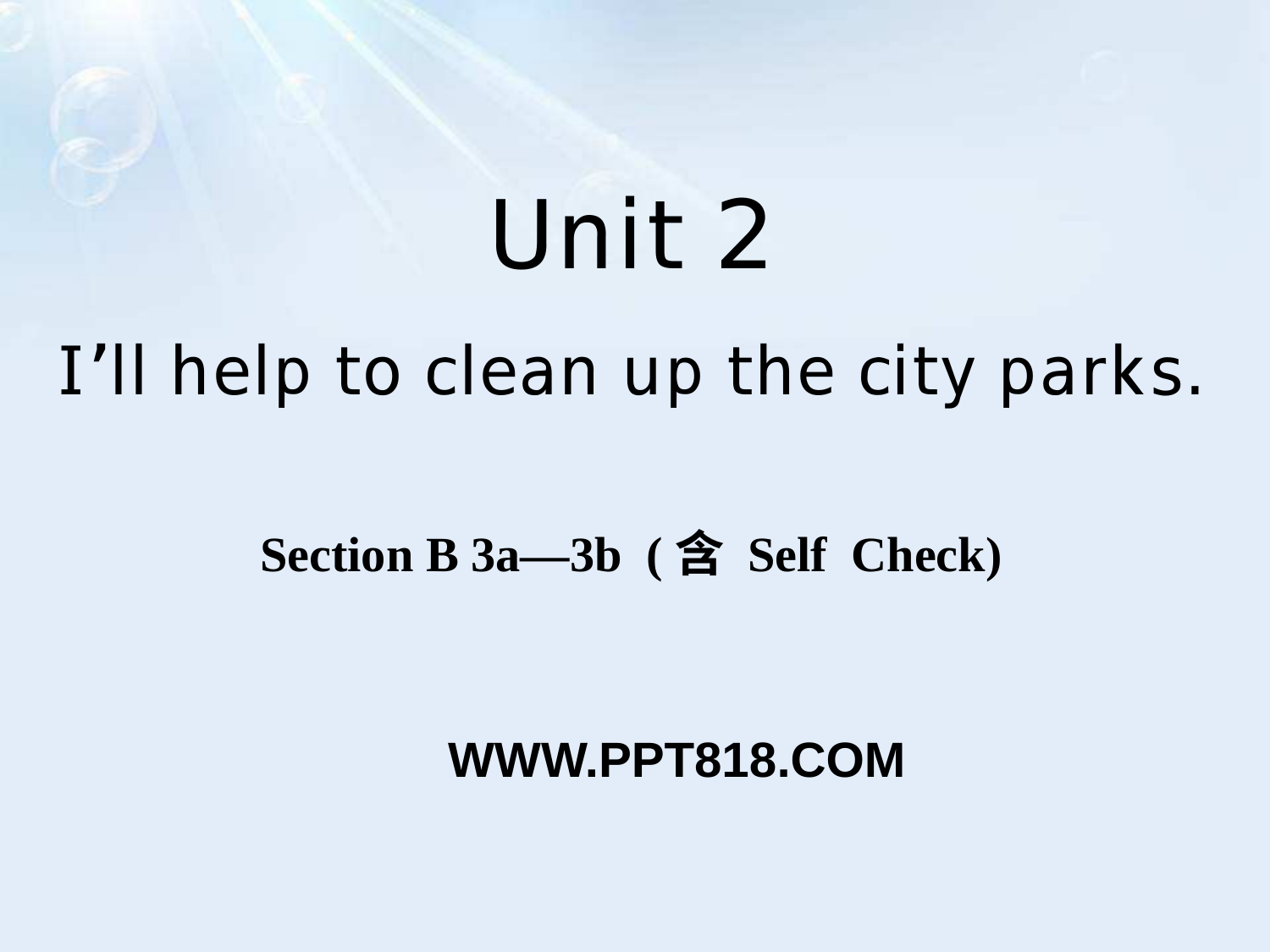

Unit 2
I’ll help to clean up the city parks.
Section B 3a—3b  (含 Self  Check)
WWW.PPT818.COM